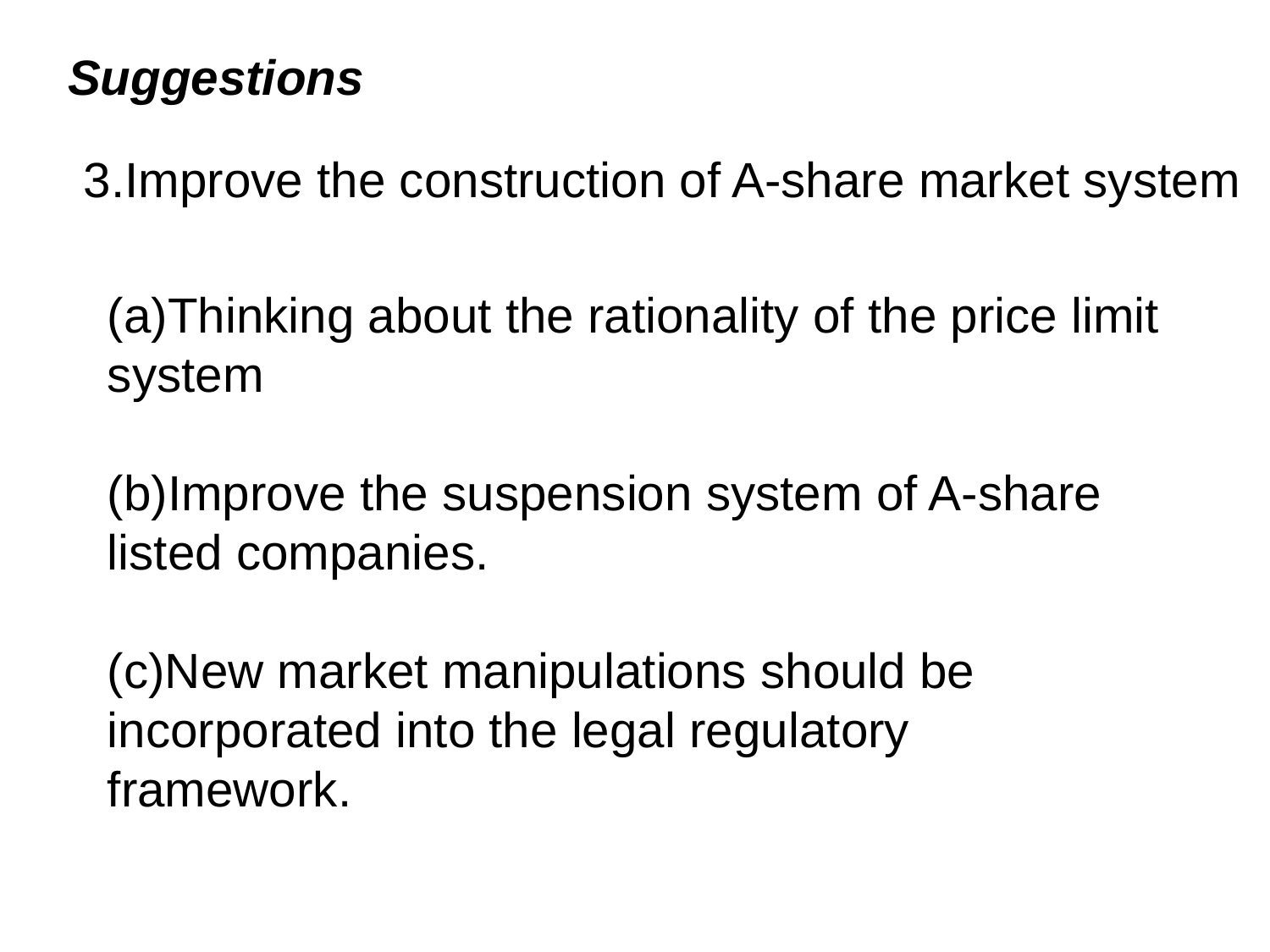

Suggestions
3.Improve the construction of A-share market system
点击添加文本
(a)Thinking about the rationality of the price limit system

(b)Improve the suspension system of A-share listed companies.

(c)New market manipulations should be incorporated into the legal regulatory framework.
点击添加文本
点击添加文本
点击添加文本